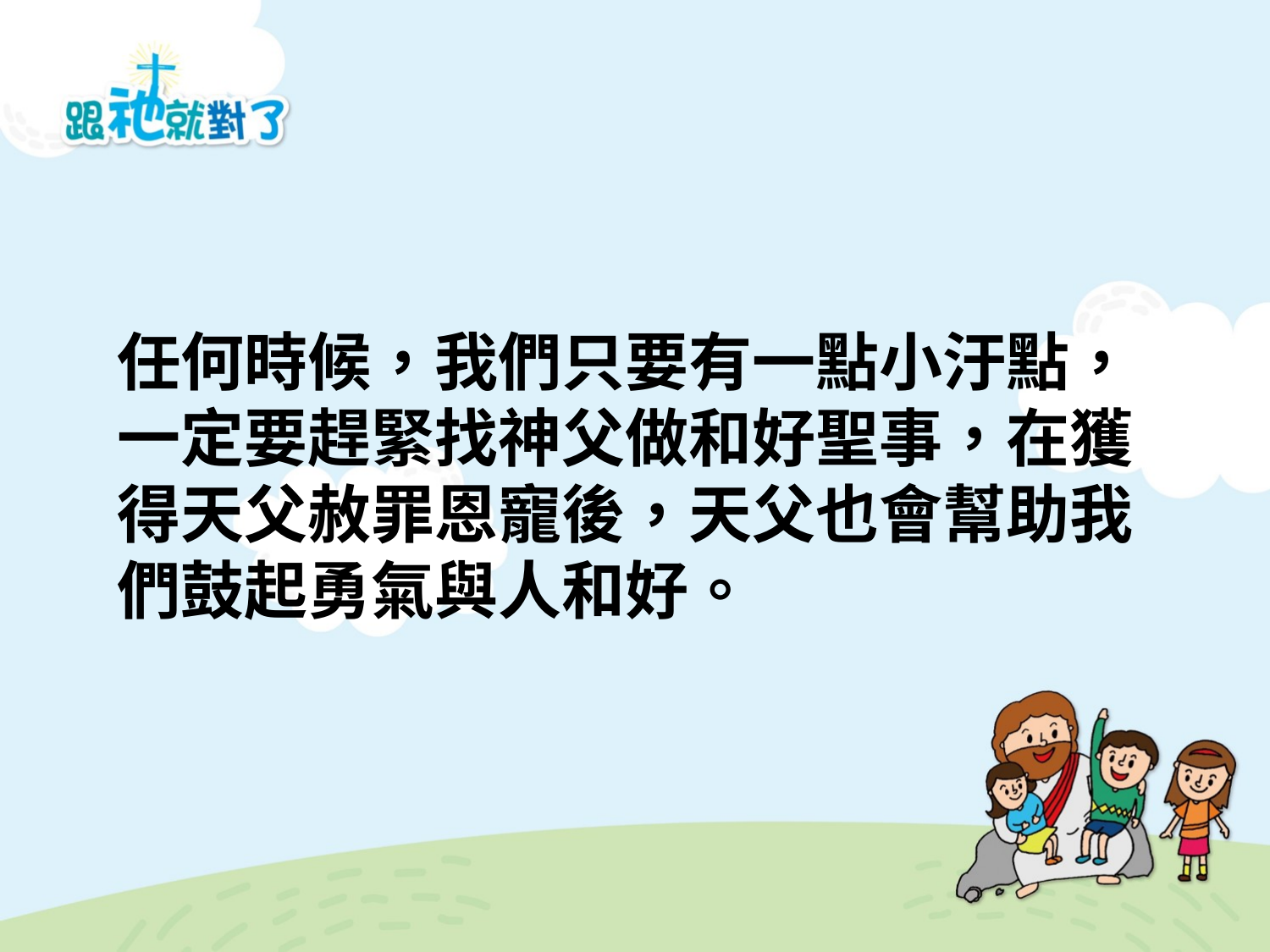

任何時候，我們只要有一點小汙點，一定要趕緊找神父做和好聖事，在獲得天父赦罪恩寵後，天父也會幫助我們鼓起勇氣與人和好。